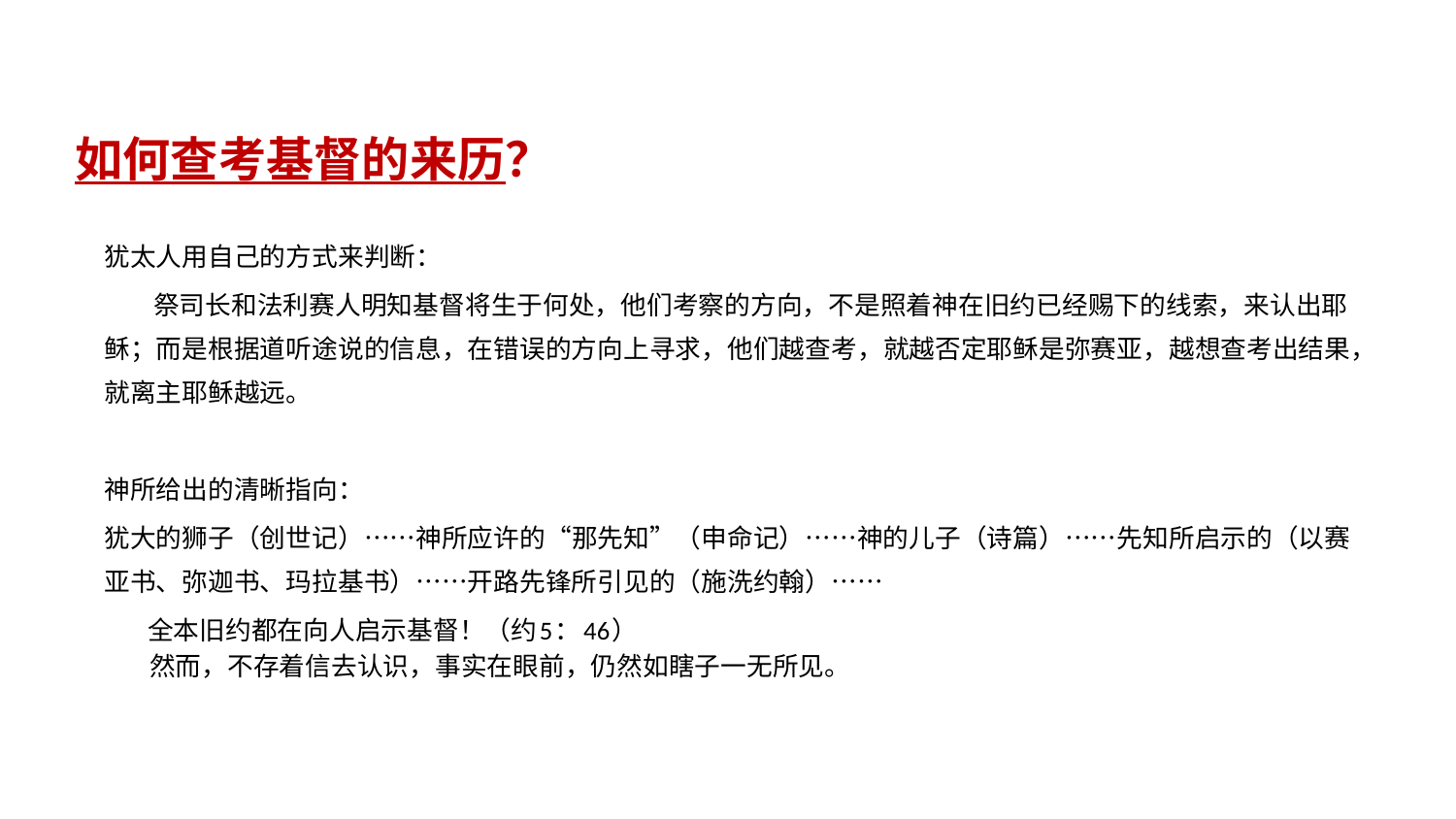

如何查考基督的来历？

犹太人用自己的方式来判断：
        祭司长和法利赛人明知基督将生于何处，他们考察的方向，不是照着神在旧约已经赐下的线索，来认出耶稣；而是根据道听途说的信息，在错误的方向上寻求，他们越查考，就越否定耶稣是弥赛亚，越想查考出结果，就离主耶稣越远。

神所给出的清晰指向：
犹大的狮子（创世记）……神所应许的“那先知”（申命记）……神的儿子（诗篇）……先知所启示的（以赛亚书、弥迦书、玛拉基书）……开路先锋所引见的（施洗约翰）……
       全本旧约都在向人启示基督！（约5：46）
	   然而，不存着信去认识，事实在眼前，仍然如瞎子一无所见。